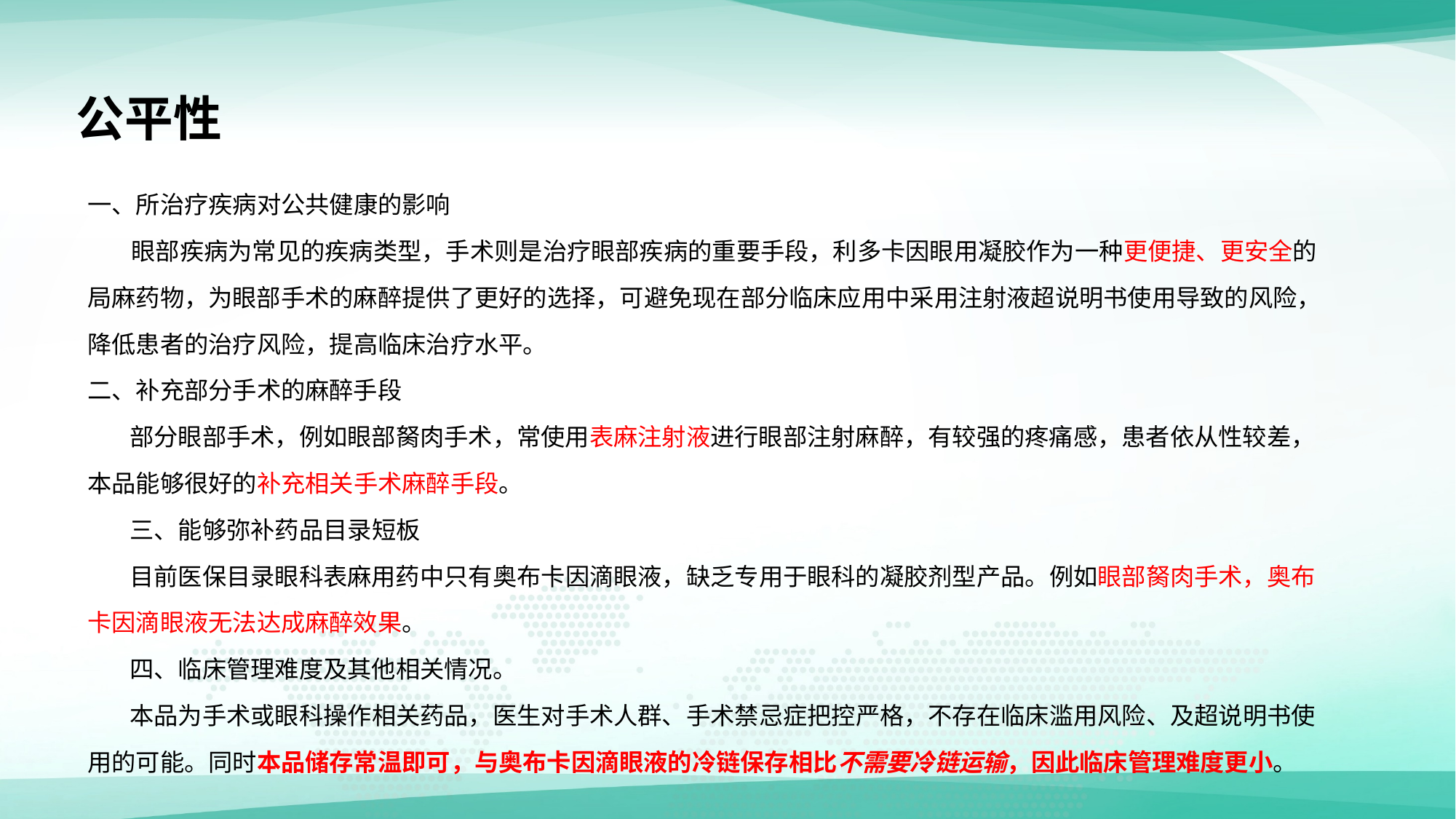

公平性
一、所治疗疾病对公共健康的影响
       眼部疾病为常见的疾病类型，手术则是治疗眼部疾病的重要手段，利多卡因眼用凝胶作为一种更便捷、更安全的局麻药物，为眼部手术的麻醉提供了更好的选择，可避免现在部分临床应用中采用注射液超说明书使用导致的风险，降低患者的治疗风险，提高临床治疗水平。
二、补充部分手术的麻醉手段
部分眼部手术，例如眼部胬肉手术，常使用表麻注射液进行眼部注射麻醉，有较强的疼痛感，患者依从性较差，本品能够很好的补充相关手术麻醉手段。
三、能够弥补药品目录短板
目前医保目录眼科表麻用药中只有奥布卡因滴眼液，缺乏专用于眼科的凝胶剂型产品。例如眼部胬肉手术，奥布卡因滴眼液无法达成麻醉效果。
四、临床管理难度及其他相关情况。
本品为手术或眼科操作相关药品，医生对手术人群、手术禁忌症把控严格，不存在临床滥用风险、及超说明书使用的可能。同时本品储存常温即可，与奥布卡因滴眼液的冷链保存相比不需要冷链运输，因此临床管理难度更小。